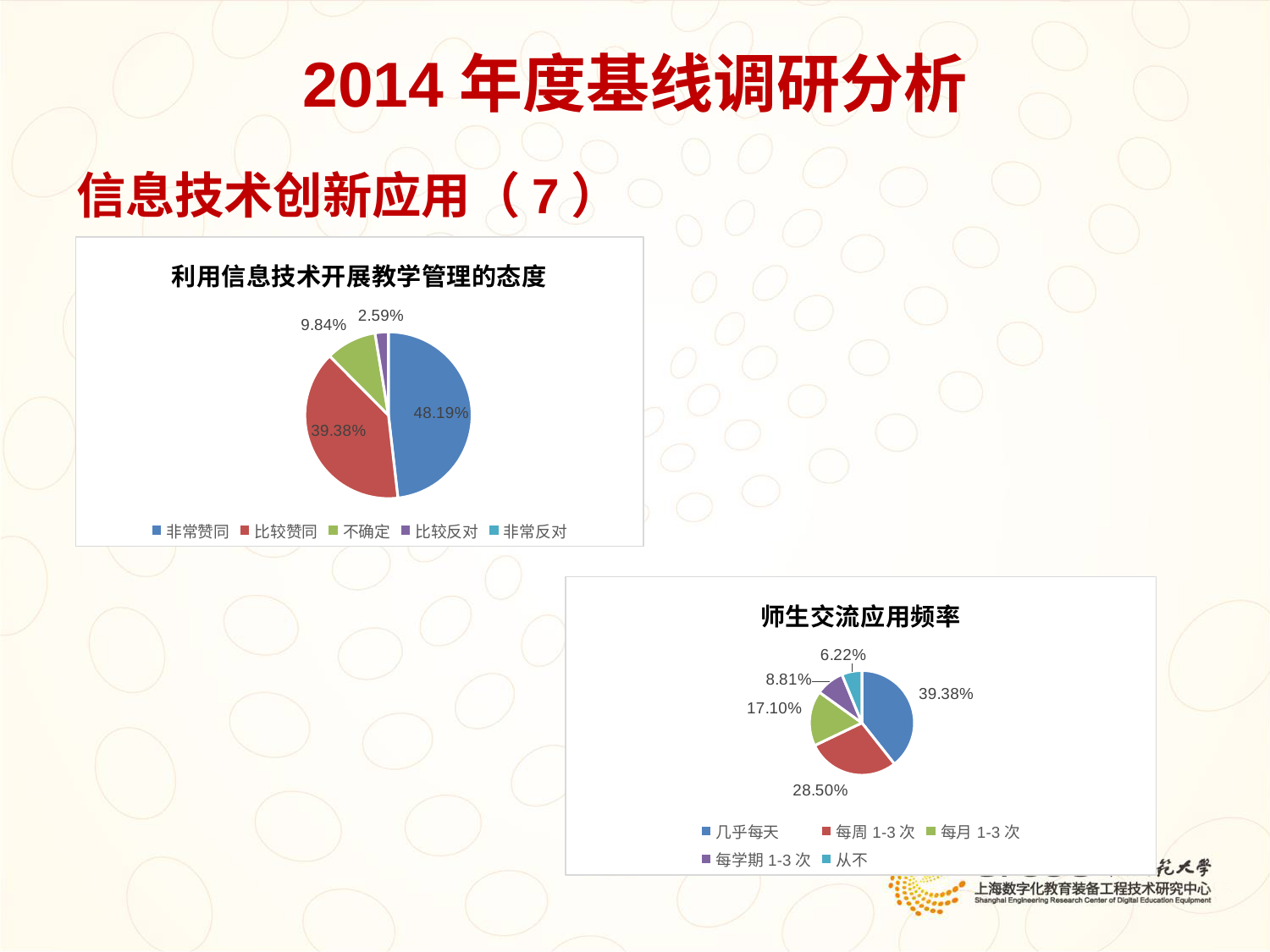

# 2014年度基线调研分析
信息技术创新应用（7）

### Chart: 利用信息技术开展教学管理的态度

| Category | 销售额 |
|---|---|
| 非常赞同 | 0.4819 |
| 比较赞同 | 0.3938 |
| 不确定 | 0.0984 |
| 比较反对 | 0.0259 |
| 非常反对 | 0.0 |

### Chart: 师生交流应用频率

| Category | 销售额 |
|---|---|
| 几乎每天 | 0.3938 |
| 每周1-3次 | 0.285 |
| 每月1-3次 | 0.171 |
| 每学期1-3次 | 0.0881 |
| 从不 | 0.0622 |